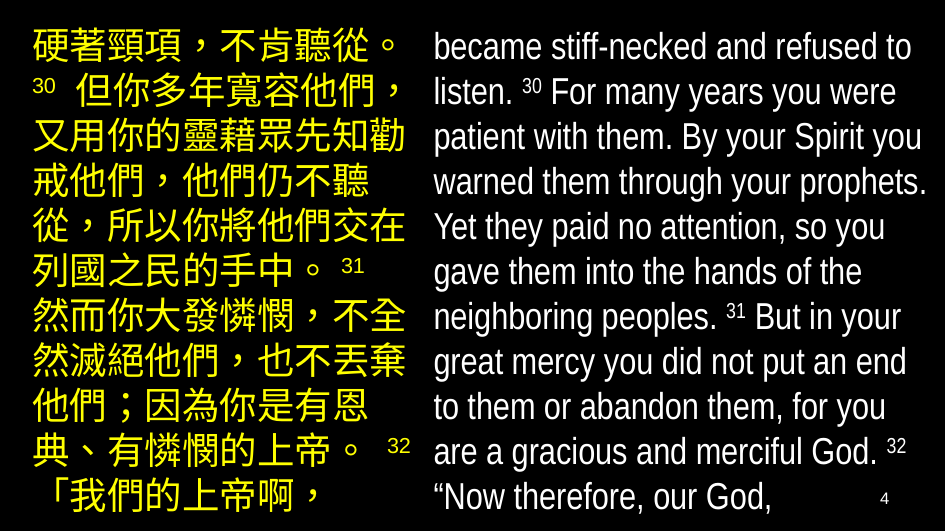

硬著頸項，不肯聽從。 30 但你多年寬容他們，又用你的靈藉眾先知勸戒他們，他們仍不聽從，所以你將他們交在列國之民的手中。31 然而你大發憐憫，不全然滅絕他們，也不丟棄他們；因為你是有恩典、有憐憫的上帝。 32 「我們的上帝啊，
became stiff-necked and refused to listen. 30 For many years you were patient with them. By your Spirit you warned them through your prophets. Yet they paid no attention, so you gave them into the hands of the neighboring peoples. 31 But in your great mercy you did not put an end to them or abandon them, for you are a gracious and merciful God. 32 “Now therefore, our God,
4